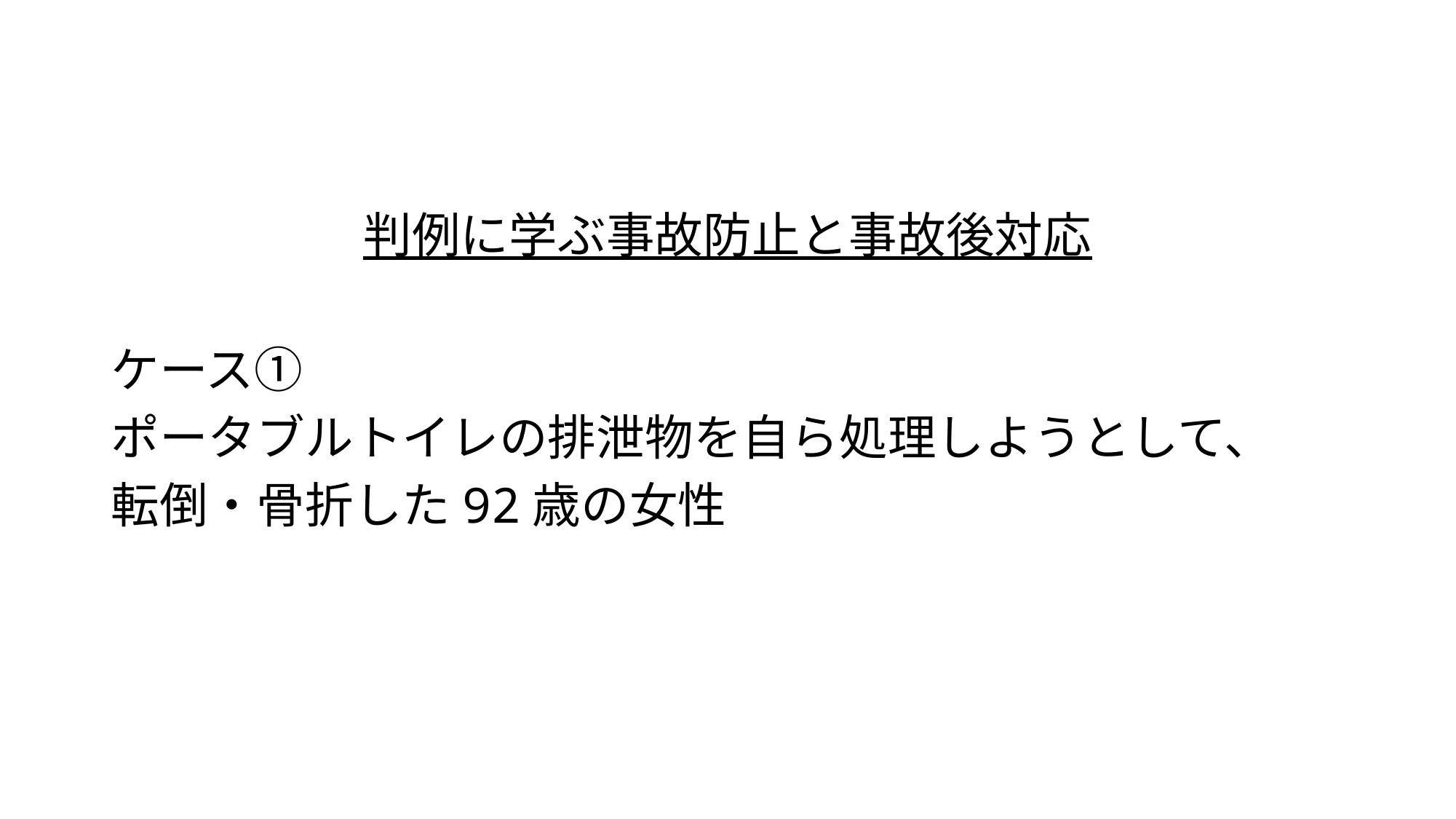

判例に学ぶ事故防止と事故後対応

ケース①
ポータブルトイレの排泄物を自ら処理しようとして、
転倒・骨折した92歳の女性